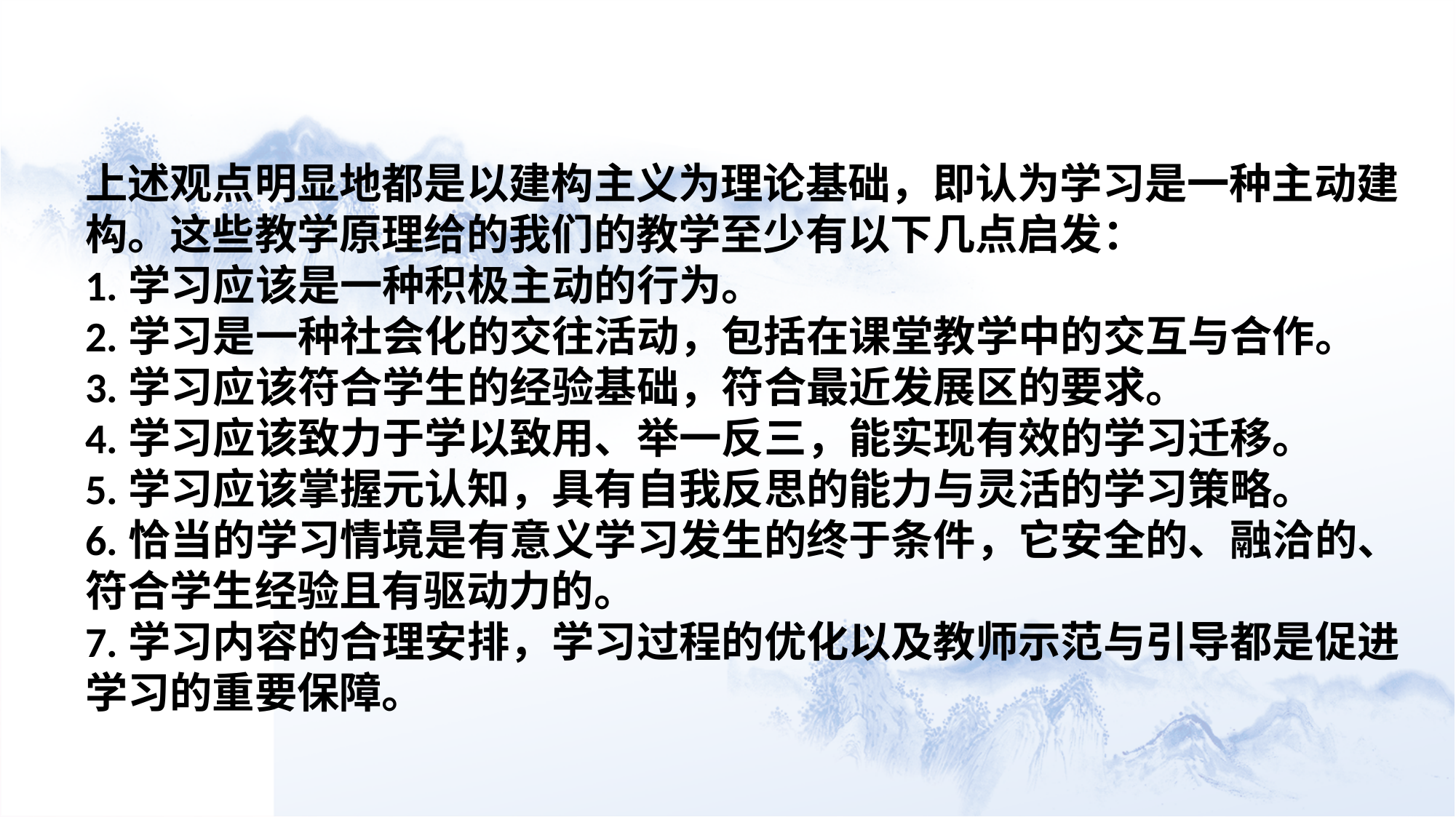

上述观点明显地都是以建构主义为理论基础，即认为学习是一种主动建构。这些教学原理给的我们的教学至少有以下几点启发：
1.学习应该是一种积极主动的行为。
2.学习是一种社会化的交往活动，包括在课堂教学中的交互与合作。
3.学习应该符合学生的经验基础，符合最近发展区的要求。
4.学习应该致力于学以致用、举一反三，能实现有效的学习迁移。
5.学习应该掌握元认知，具有自我反思的能力与灵活的学习策略。
6.恰当的学习情境是有意义学习发生的终于条件，它安全的、融洽的、符合学生经验且有驱动力的。
7.学习内容的合理安排，学习过程的优化以及教师示范与引导都是促进学习的重要保障。